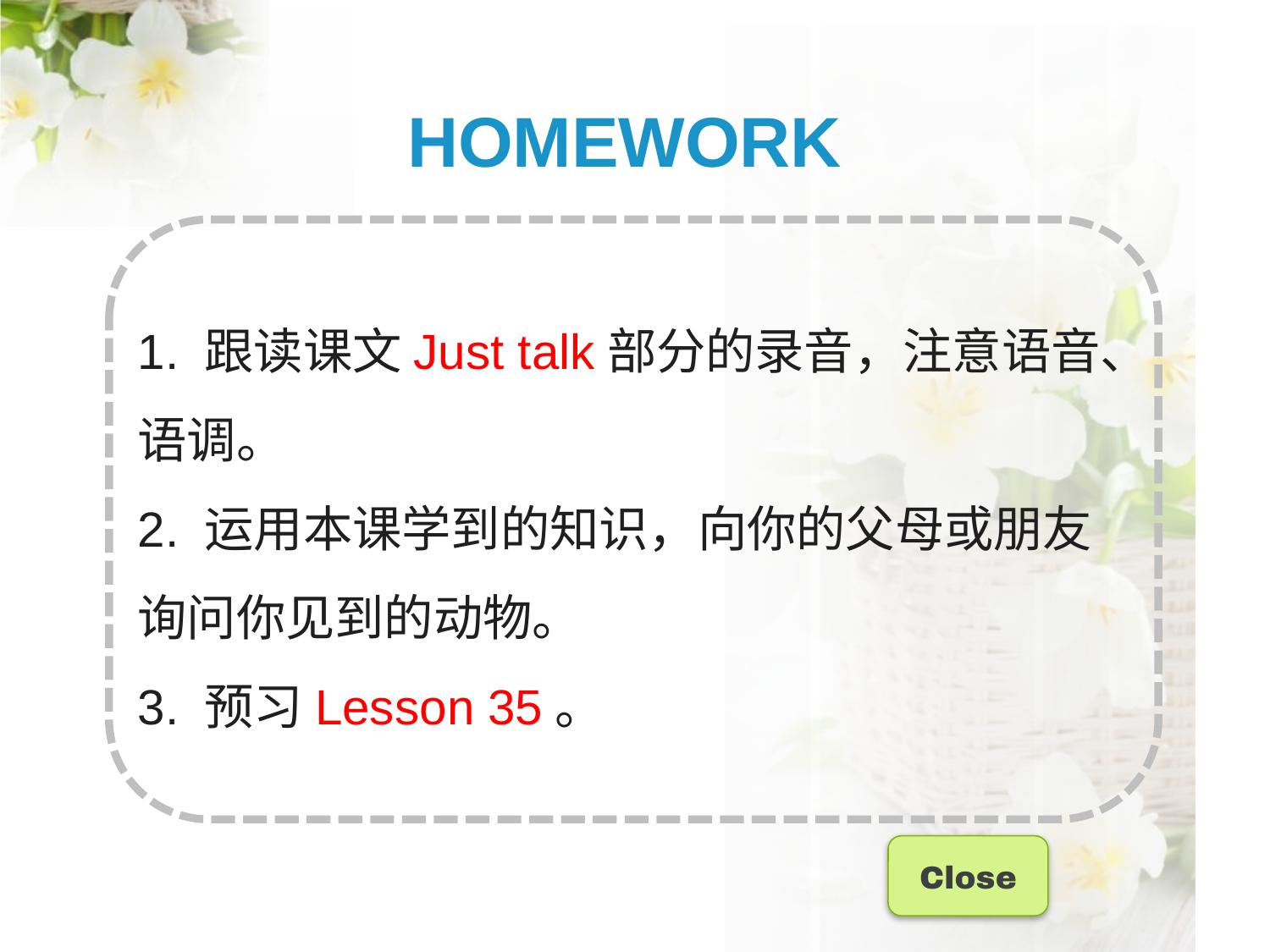

# Homework

1. 跟读课文Just talk部分的录音，注意语音、语调。
2. 运用本课学到的知识，向你的父母或朋友询问你见到的动物。
3. 预习Lesson 35。
Close